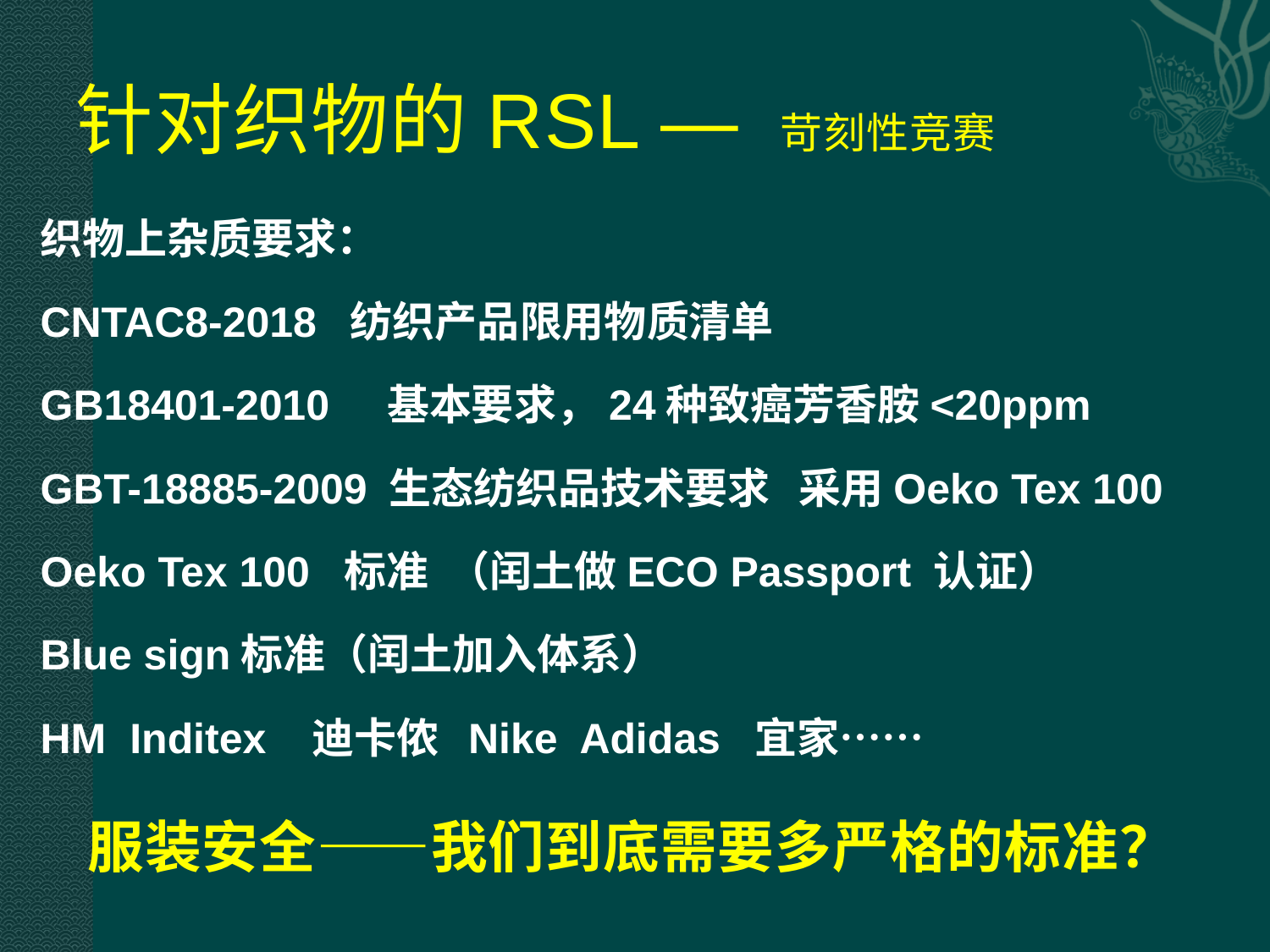

# 针对织物的RSL — 苛刻性竞赛
织物上杂质要求：
CNTAC8-2018  纺织产品限用物质清单
GB18401-2010    基本要求，24种致癌芳香胺<20ppm
GBT-18885-2009 生态纺织品技术要求   采用Oeko Tex 100
Oeko Tex 100  标准  （闰土做ECO Passport 认证）
Blue sign标准（闰土加入体系）
HM  Inditex   迪卡侬  Nike  Adidas  宜家……
服装安全——我们到底需要多严格的标准？